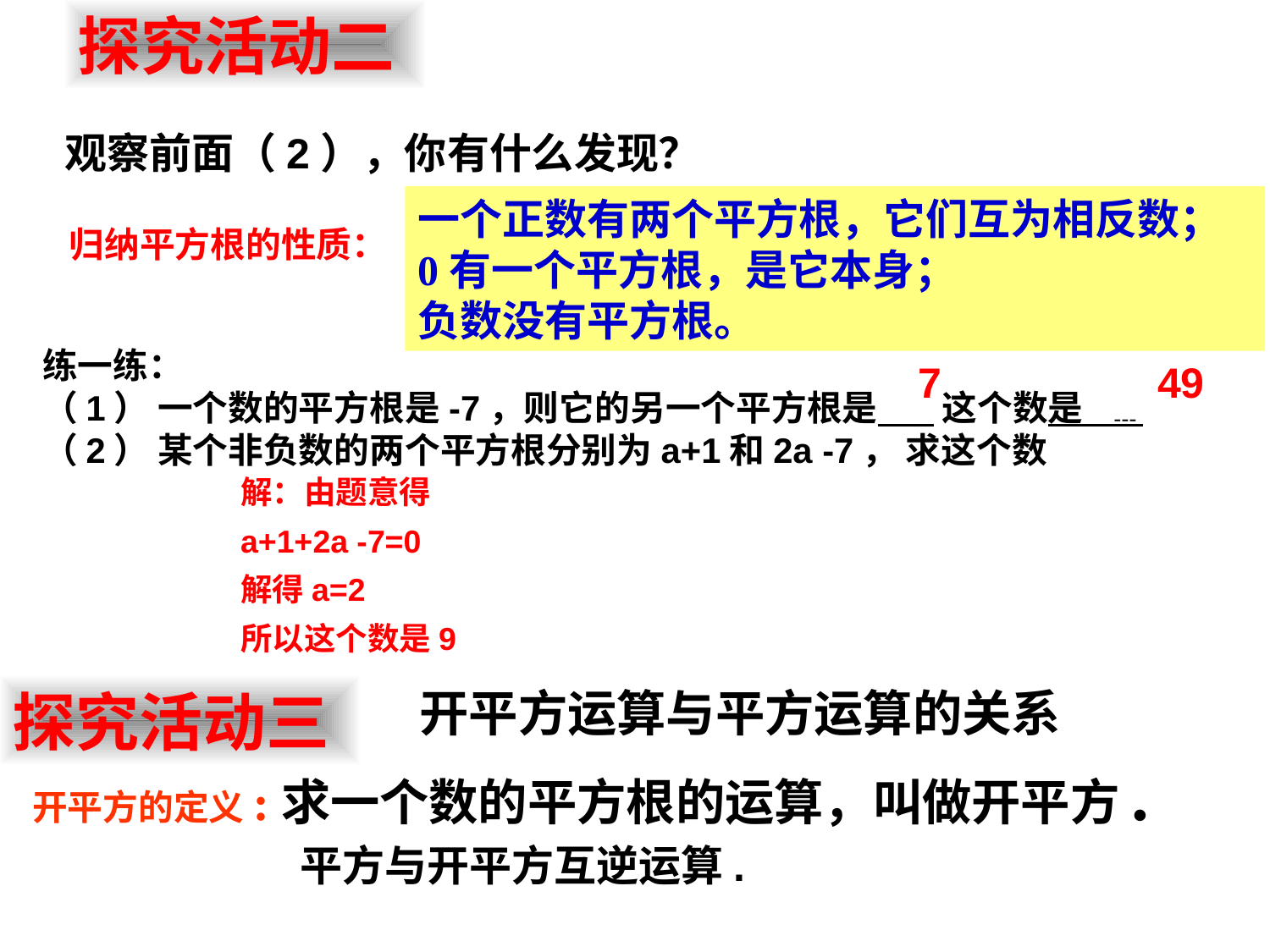

探究活动二
   观察前面（2），你有什么发现？

      归纳平方根的性质：
一个正数有两个平方根，它们互为相反数；
0有一个平方根，是它本身；
负数没有平方根。
练一练：
（1） 一个数的平方根是-7，则它的另一个平方根是        这个数是   ﹍
（2） 某个非负数的两个平方根分别为a+1和2a -7， 求这个数
7
49
解：由题意得
a+1+2a -7=0
解得a=2
所以这个数是9
探究活动三
开平方运算与平方运算的关系

开平方的定义:求一个数的平方根的运算，叫做开平方.
平方与开平方互逆运算.